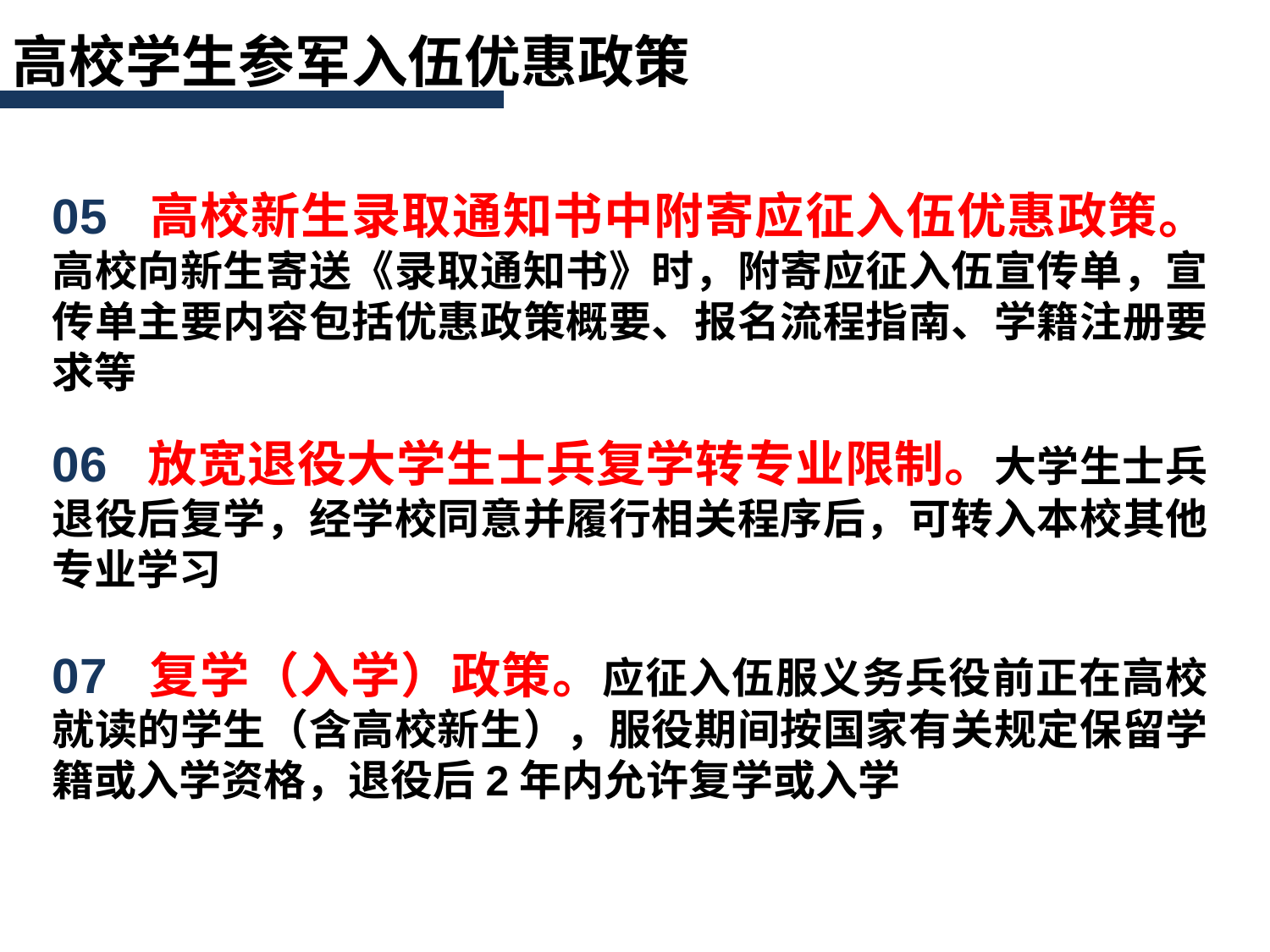

高校学生参军入伍优惠政策
05  高校新生录取通知书中附寄应征入伍优惠政策。高校向新生寄送《录取通知书》时，附寄应征入伍宣传单，宣传单主要内容包括优惠政策概要、报名流程指南、学籍注册要求等
06  放宽退役大学生士兵复学转专业限制。大学生士兵退役后复学，经学校同意并履行相关程序后，可转入本校其他专业学习

07  复学（入学）政策。应征入伍服义务兵役前正在高校就读的学生（含高校新生），服役期间按国家有关规定保留学籍或入学资格，退役后2年内允许复学或入学